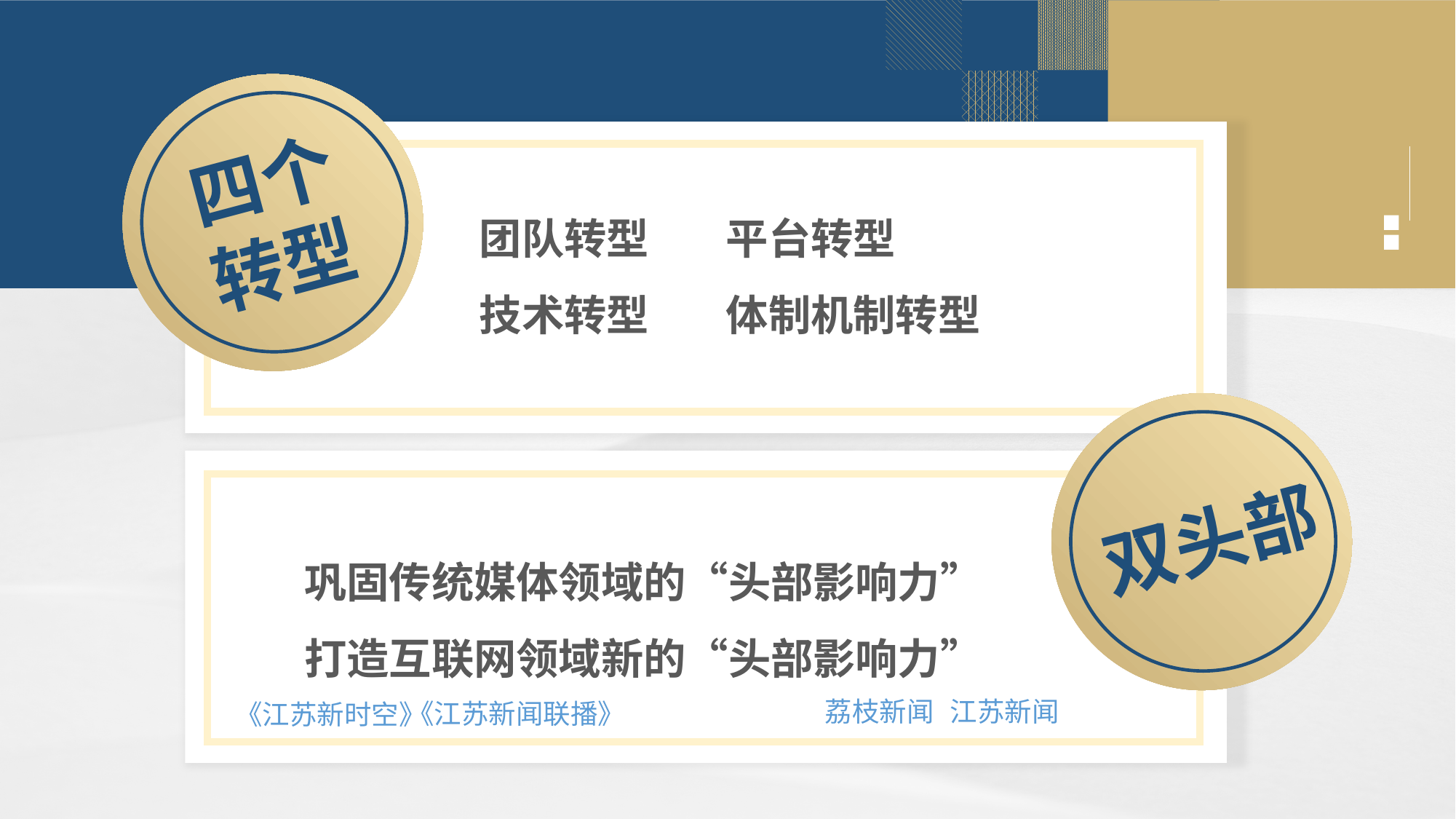

四个
转型

团队转型        平台转型
技术转型        体制机制转型

双头部
巩固传统媒体领域的“头部影响力”
打造互联网领域新的“头部影响力”
荔枝新闻
江苏新闻
《江苏新闻联播》
《江苏新时空》